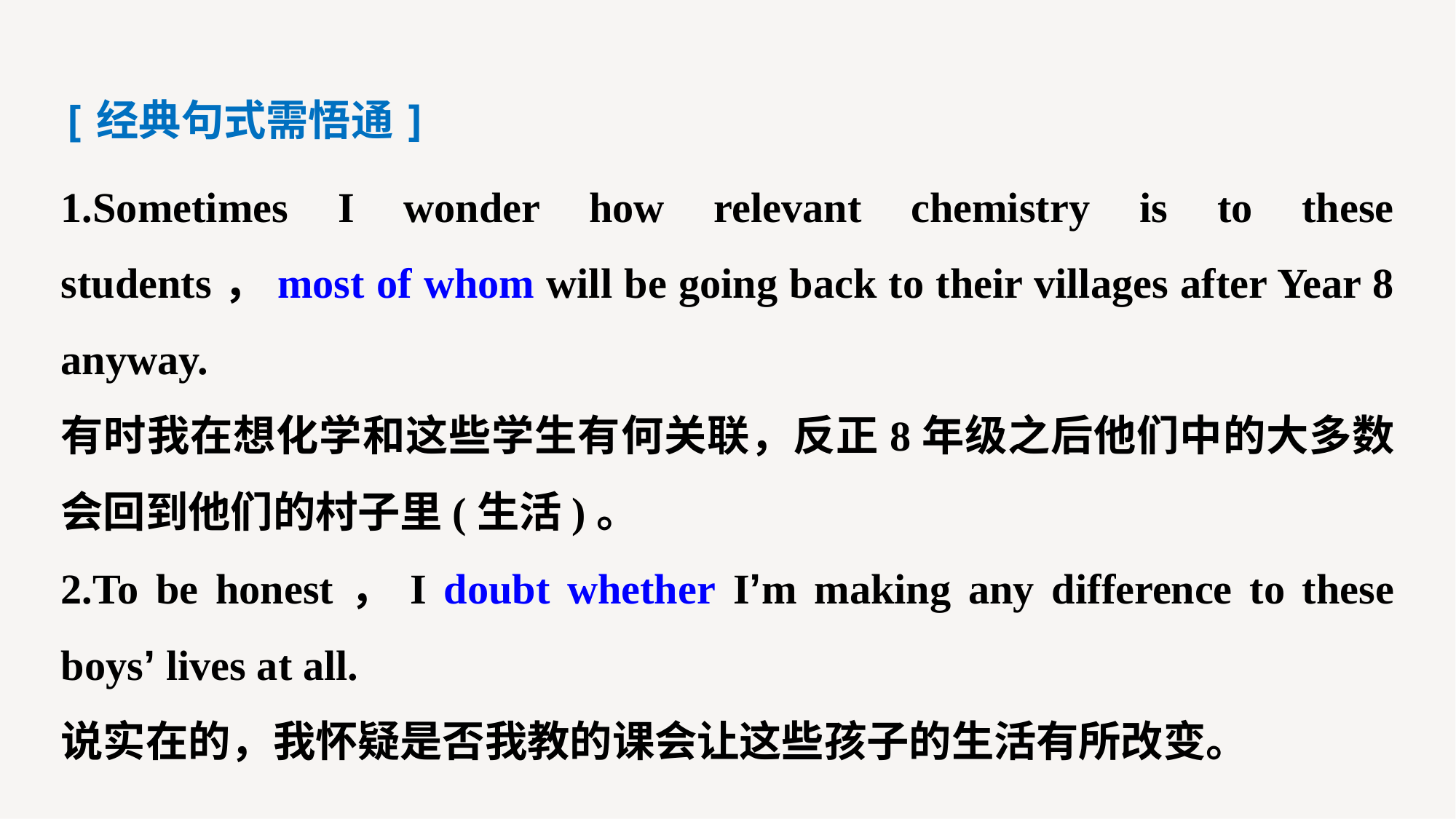

[经典句式需悟通]
1.Sometimes I wonder how relevant chemistry is to these students，most of whom will be going back to their villages after Year 8 anyway.
有时我在想化学和这些学生有何关联，反正8年级之后他们中的大多数会回到他们的村子里(生活)。
2.To be honest，I doubt whether I’m making any difference to these boys’ lives at all.
说实在的，我怀疑是否我教的课会让这些孩子的生活有所改变。